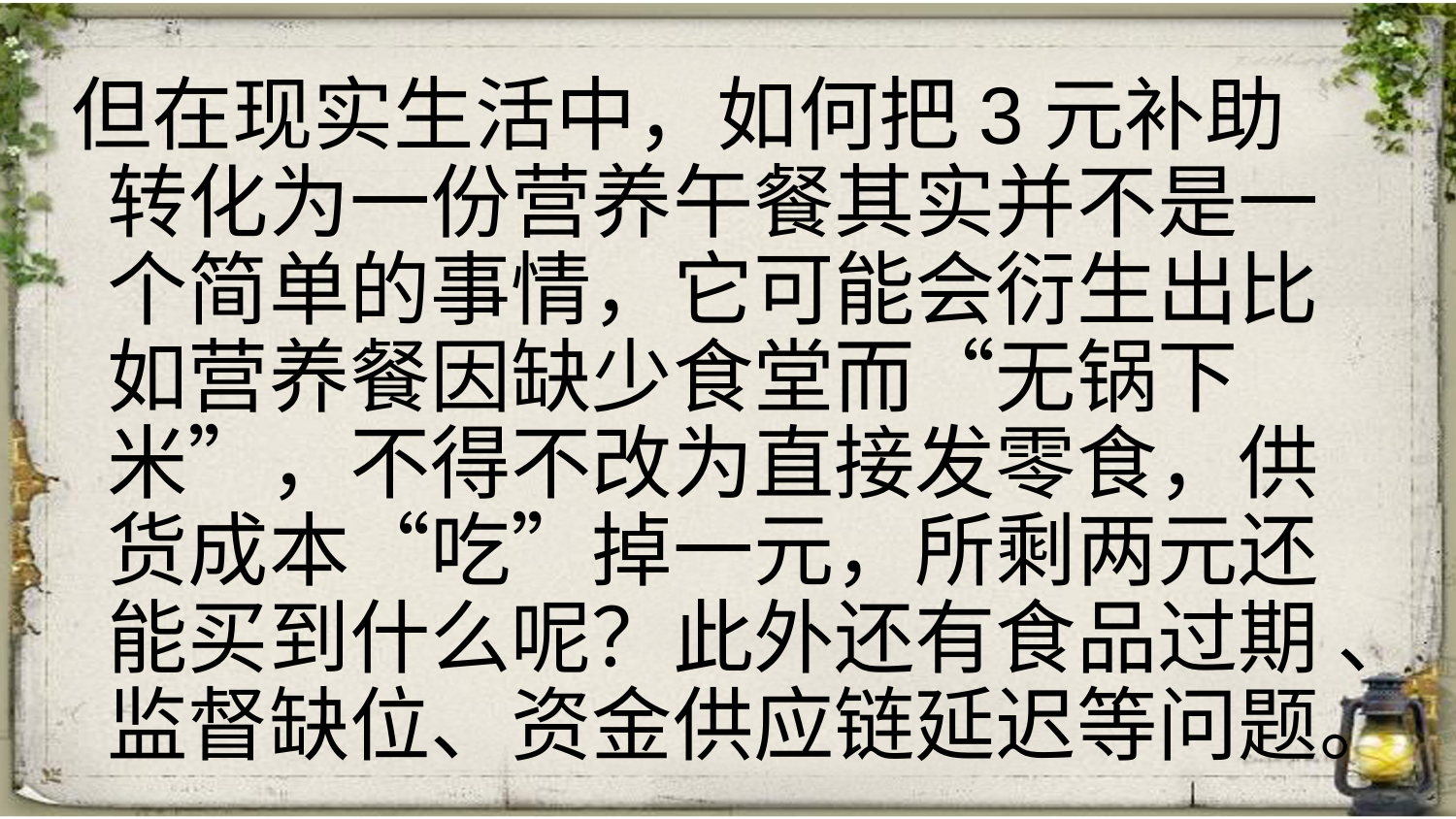

但在现实生活中，如何把3元补助转化为一份营养午餐其实并不是一个简单的事情，它可能会衍生出比如营养餐因缺少食堂而“无锅下米”，不得不改为直接发零食，供货成本“吃”掉一元，所剩两元还能买到什么呢？此外还有食品过期 、监督缺位、资金供应链延迟等问题。